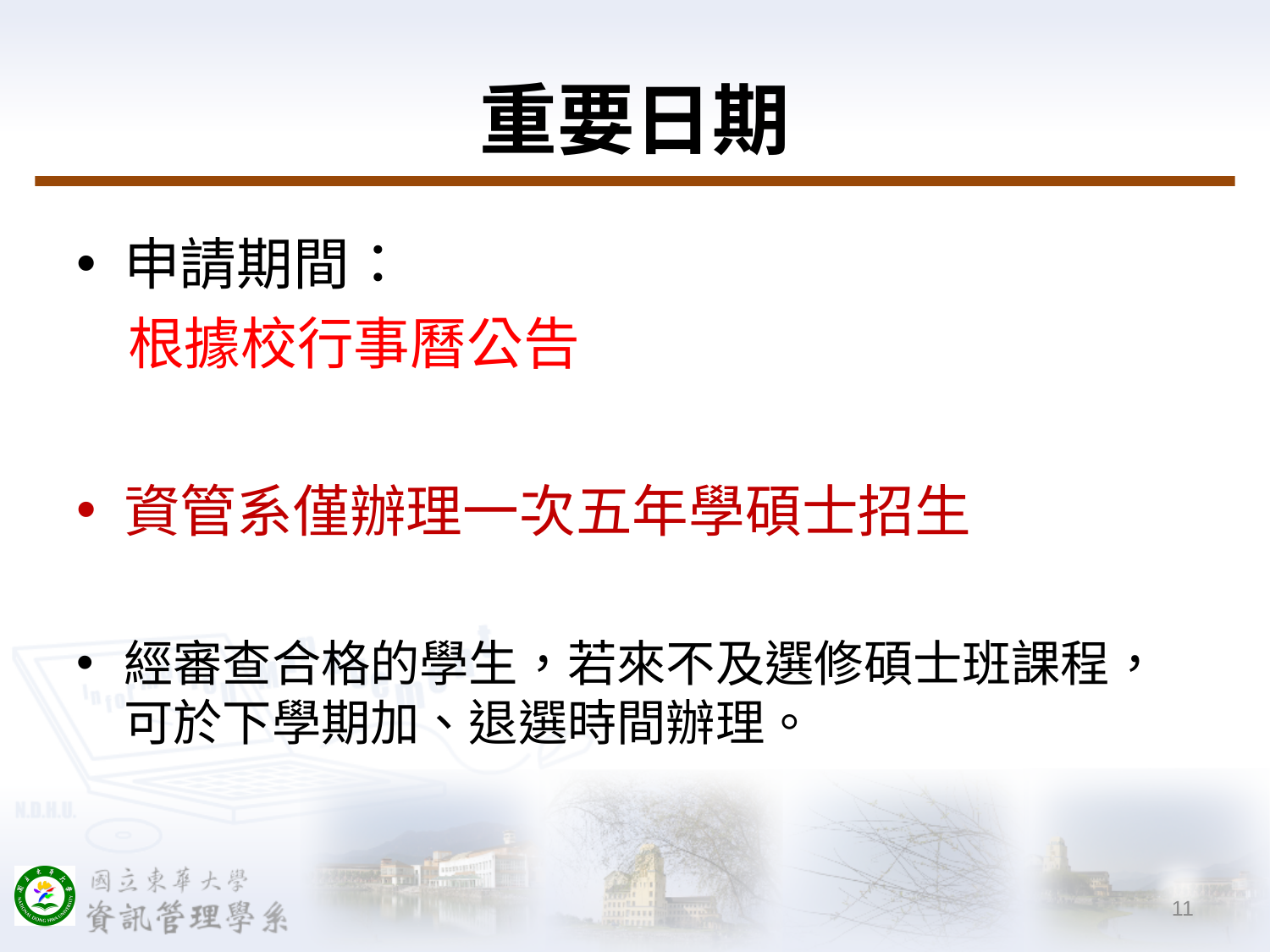

# 重要日期
申請期間：
   根據校行事曆公告

資管系僅辦理一次五年學碩士招生

經審查合格的學生，若來不及選修碩士班課程，可於下學期加、退選時間辦理。

11